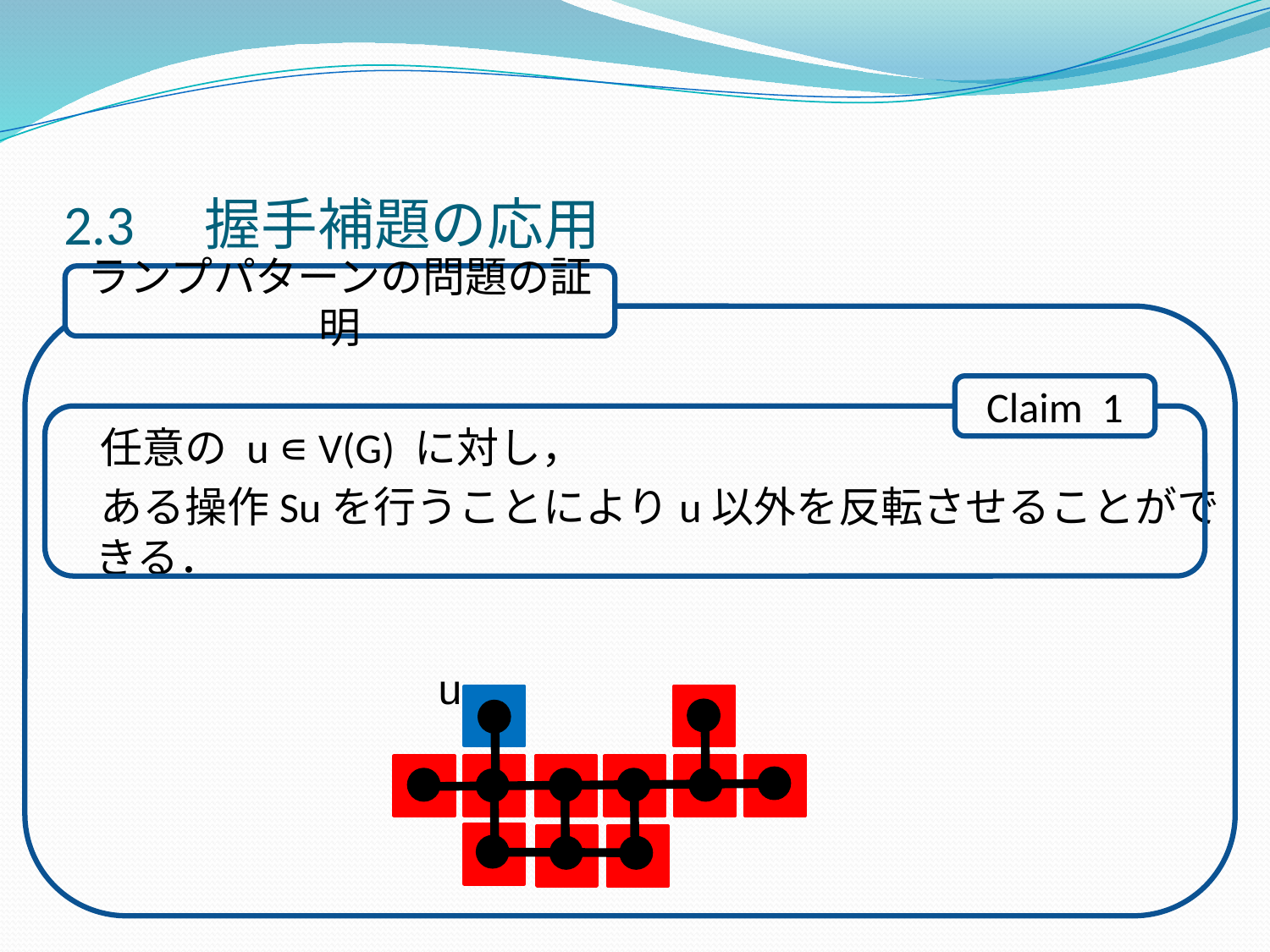

# 2.3　握手補題の応用
ランプパターンの問題の証明

　任意の u ∊ V(G) に対し，
　ある操作Suを行うことによりu以外を反転させることができる．

Claim  1

u